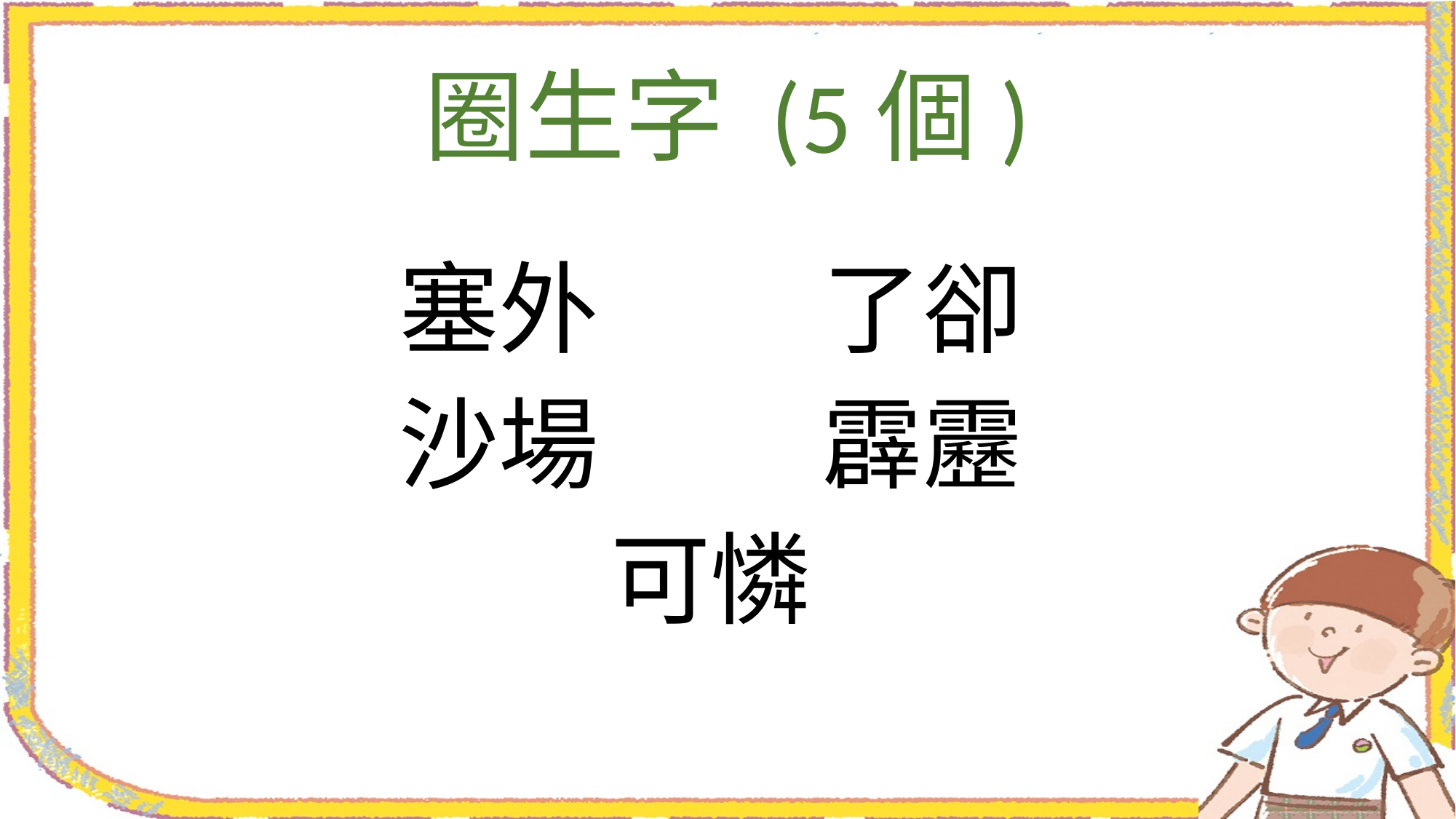

# 圈生字 (5個)
塞外          了卻
沙場          霹靂
可憐